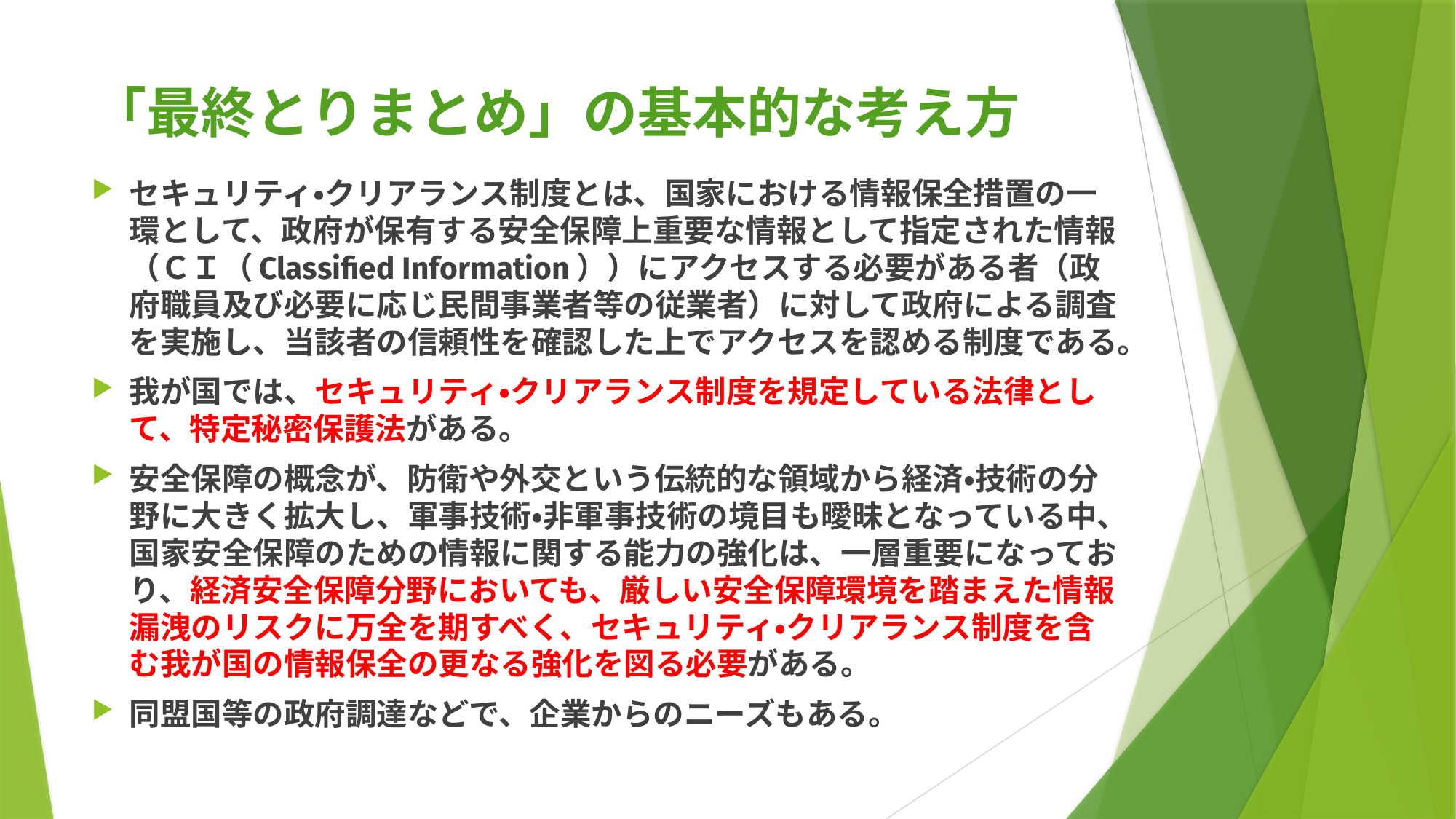

# 「最終とりまとめ」の基本的な考え方
セキュリティ・クリアランス制度とは、国家における情報保全措置の一環として、政府が保有する安全保障上重要な情報として指定された情報（ＣＩ（Classified Information））にアクセスする必要がある者（政府職員及び必要に応じ民間事業者等の従業者）に対して政府による調査を実施し、当該者の信頼性を確認した上でアクセスを認める制度である。
我が国では、セキュリティ・クリアランス制度を規定している法律として、特定秘密保護法がある。
安全保障の概念が、防衛や外交という伝統的な領域から経済・技術の分野に大きく拡大し、軍事技術・非軍事技術の境目も曖昧となっている中、国家安全保障のための情報に関する能力の強化は、一層重要になっており、経済安全保障分野においても、厳しい安全保障環境を踏まえた情報漏洩のリスクに万全を期すべく、セキュリティ・クリアランス制度を含む我が国の情報保全の更なる強化を図る必要がある。
同盟国等の政府調達などで、企業からのニーズもある。
22